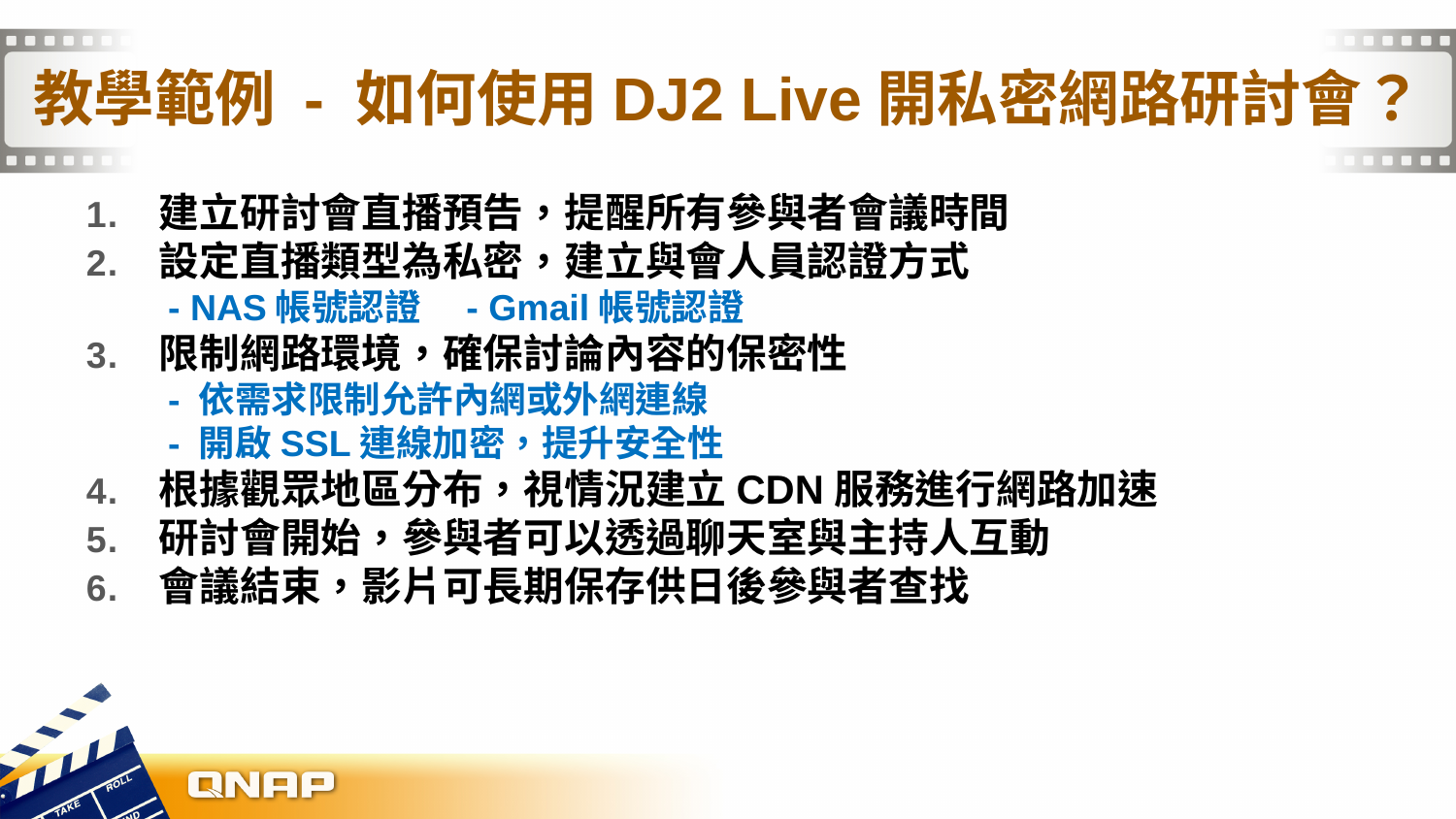

# 教學範例 - 如何使用DJ2 Live開私密網路研討會？
建立研討會直播預告，提醒所有參與者會議時間
設定直播類型為私密，建立與會人員認證方式
　　- NAS帳號認證　- Gmail帳號認證
限制網路環境，確保討論內容的保密性
　　- 依需求限制允許內網或外網連線
　　- 開啟SSL連線加密，提升安全性
根據觀眾地區分布，視情況建立CDN服務進行網路加速
研討會開始，參與者可以透過聊天室與主持人互動
會議結束，影片可長期保存供日後參與者查找